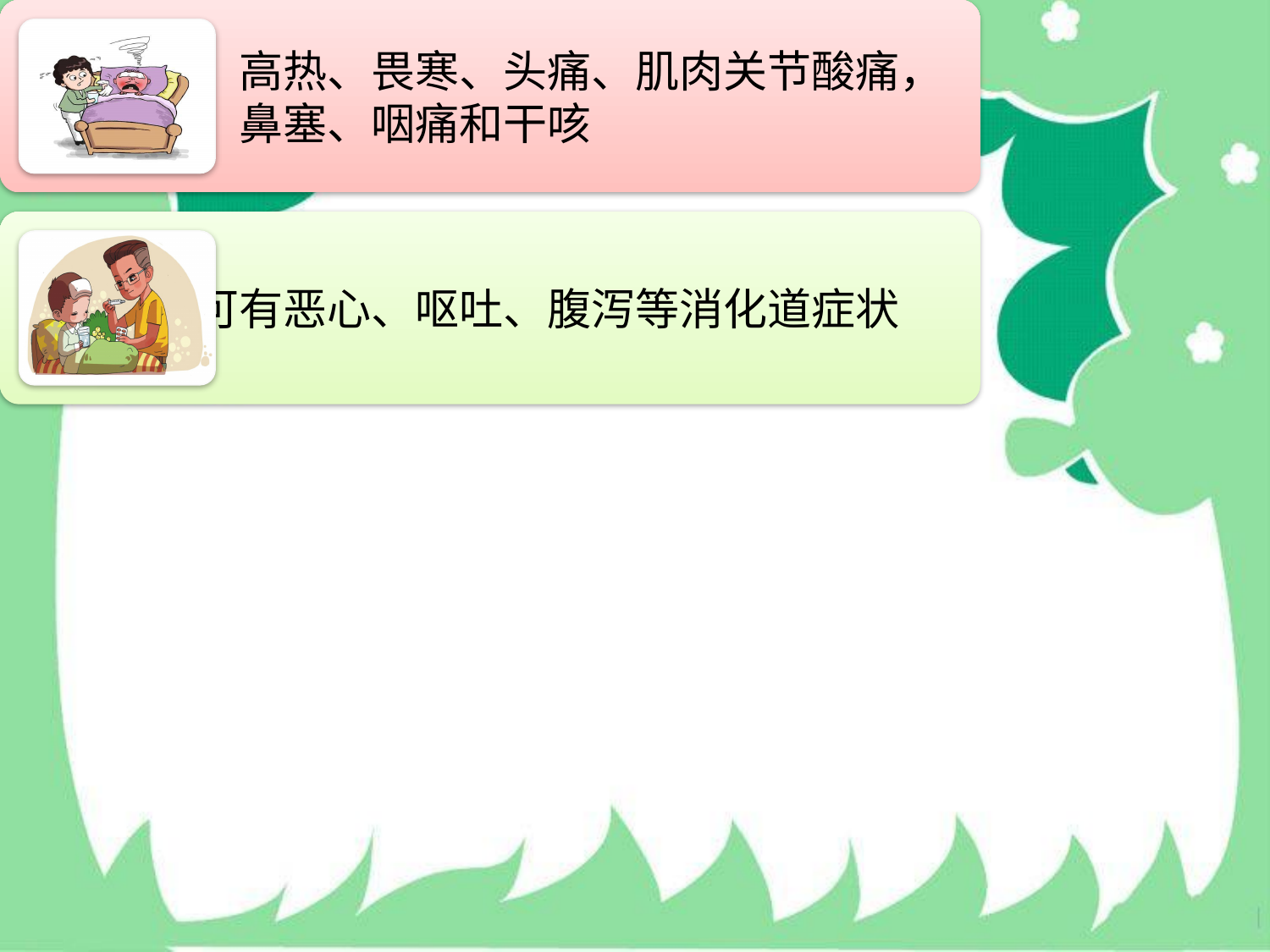

# 流行性感冒

起病急骤、高热、畏寒、头痛、肌肉关节酸痛，全身乏力、鼻塞、咽痛和干咳
少数患者可有恶心、呕吐、腹泻等消化道症状